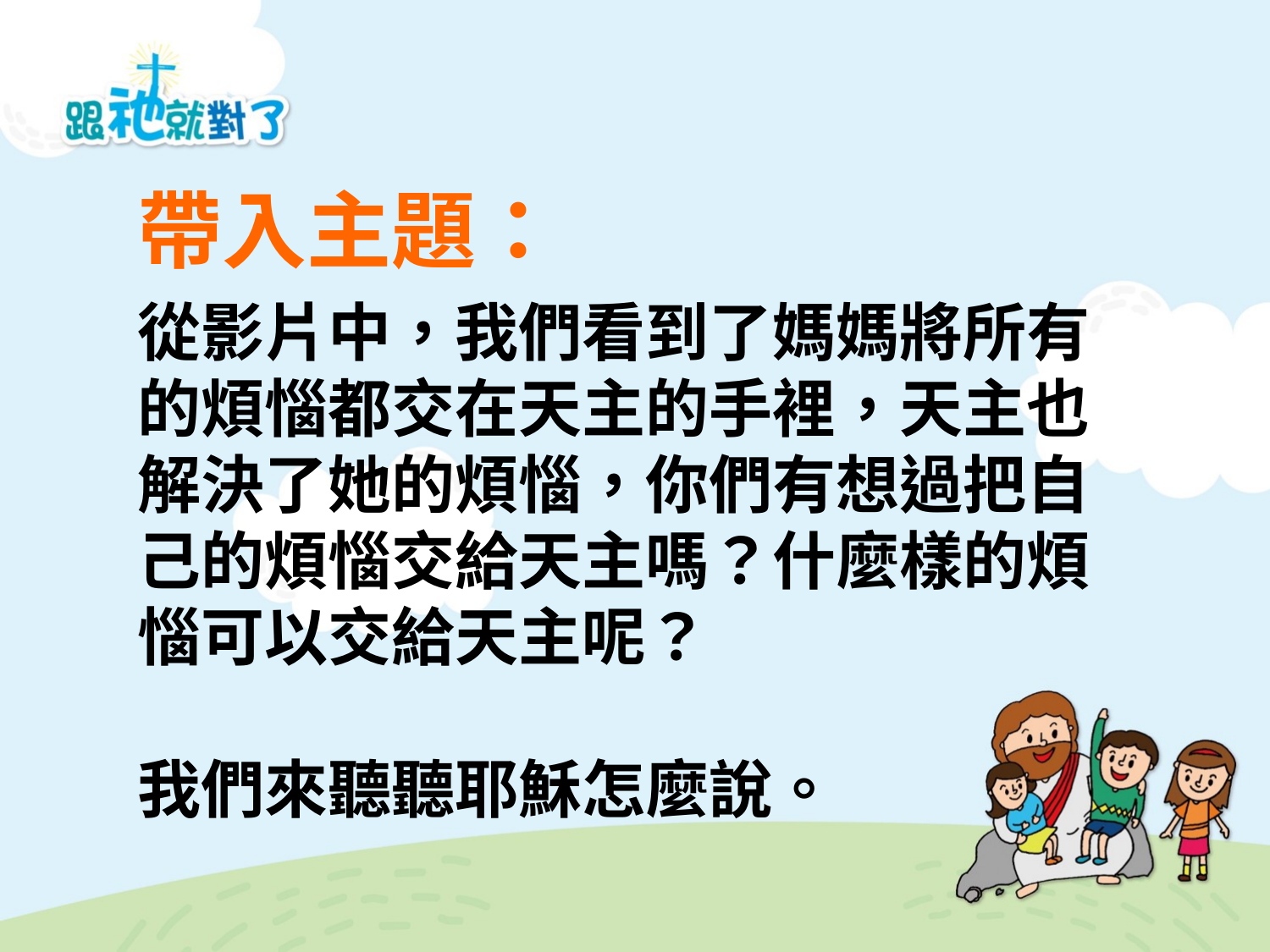

帶入主題：
從影片中，我們看到了媽媽將所有的煩惱都交在天主的手裡，天主也解決了她的煩惱，你們有想過把自己的煩惱交給天主嗎？什麼樣的煩惱可以交給天主呢？

我們來聽聽耶穌怎麼說。